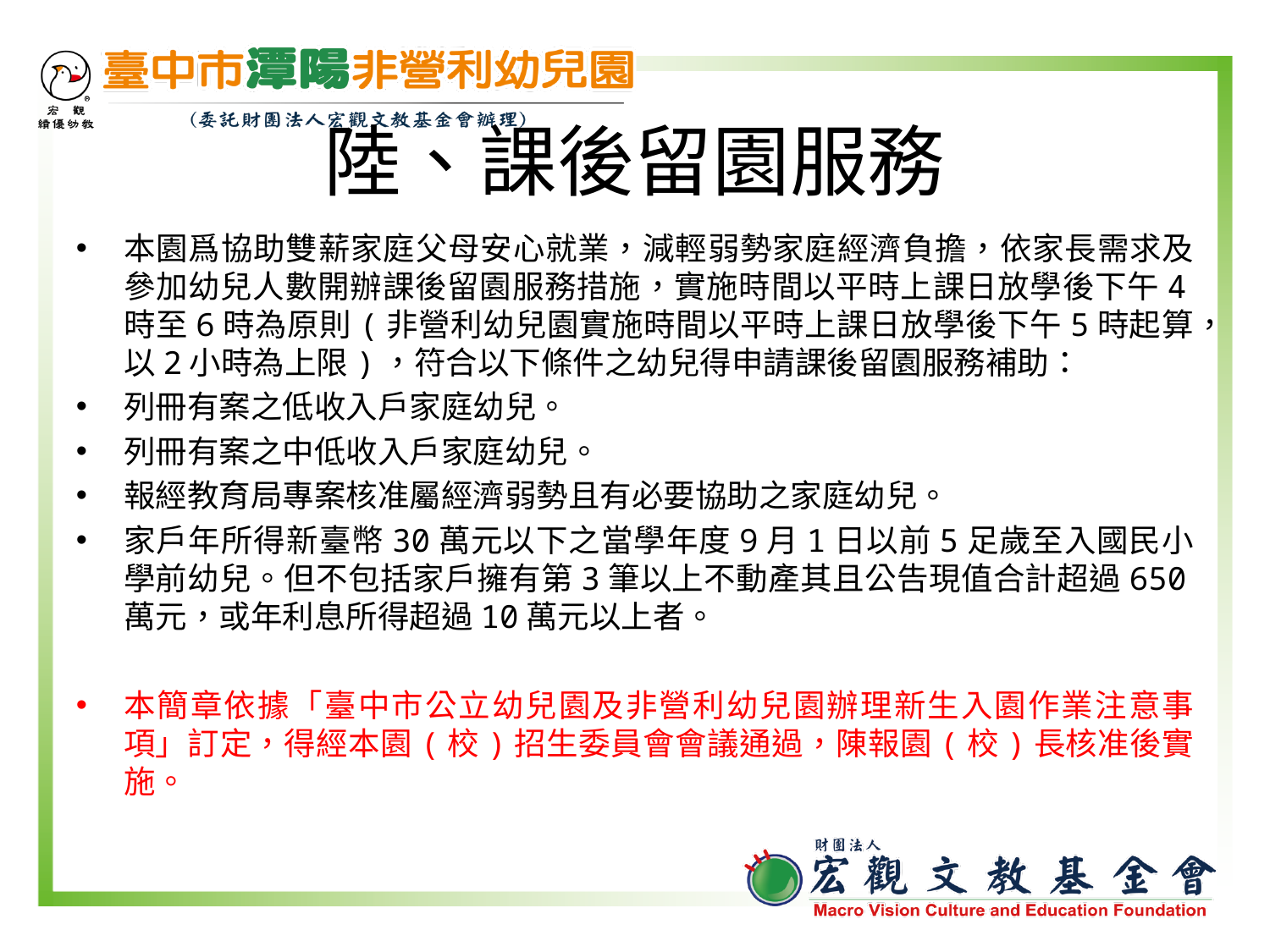

# 陸、課後留園服務
本園爲協助雙薪家庭父母安心就業，減輕弱勢家庭經濟負擔，依家長需求及參加幼兒人數開辦課後留園服務措施，實施時間以平時上課日放學後下午4時至6時為原則(非營利幼兒園實施時間以平時上課日放學後下午5時起算，以2小時為上限)，符合以下條件之幼兒得申請課後留園服務補助：
列冊有案之低收入戶家庭幼兒。
列冊有案之中低收入戶家庭幼兒。
報經教育局專案核准屬經濟弱勢且有必要協助之家庭幼兒。
家戶年所得新臺幣30萬元以下之當學年度9月1日以前5足歲至入國民小學前幼兒。但不包括家戶擁有第3筆以上不動產其且公告現值合計超過650萬元，或年利息所得超過10萬元以上者。

本簡章依據「臺中市公立幼兒園及非營利幼兒園辦理新生入園作業注意事項」訂定，得經本園(校)招生委員會會議通過，陳報園(校)長核准後實施。